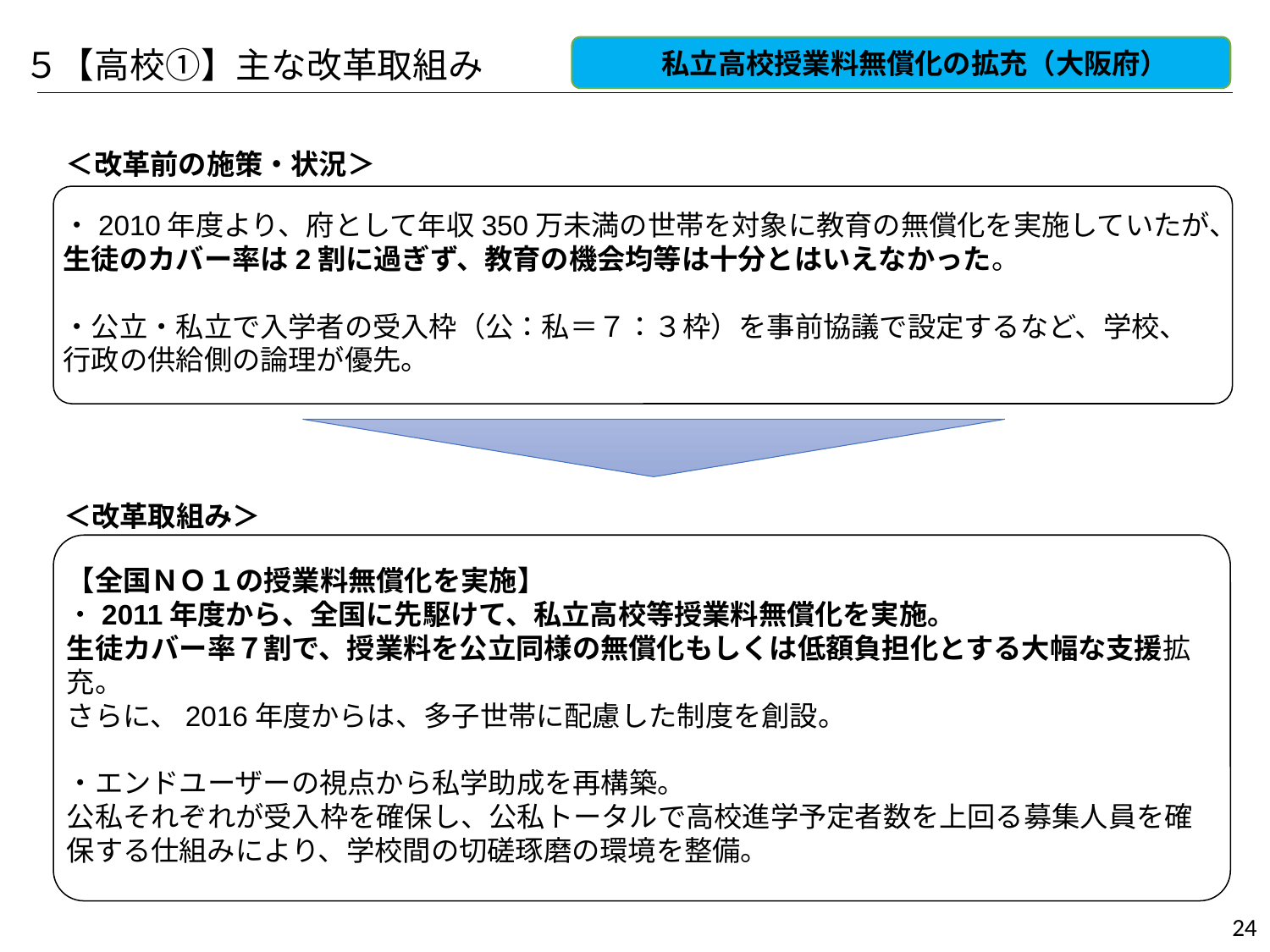

５【高校①】主な改革取組み
　私立高校授業料無償化の拡充（大阪府）
＜改革前の施策・状況＞
・2010年度より、府として年収350万未満の世帯を対象に教育の無償化を実施していたが、生徒のカバー率は2割に過ぎず、教育の機会均等は十分とはいえなかった。

・公立・私立で入学者の受入枠（公：私＝７：３枠）を事前協議で設定するなど、学校、行政の供給側の論理が優先。

＜改革取組み＞
【全国ＮＯ１の授業料無償化を実施】
・2011年度から、全国に先駆けて、私立高校等授業料無償化を実施。
生徒カバー率７割で、授業料を公立同様の無償化もしくは低額負担化とする大幅な支援拡充。
さらに、2016年度からは、多子世帯に配慮した制度を創設。

・エンドユーザーの視点から私学助成を再構築。
公私それぞれが受入枠を確保し、公私トータルで高校進学予定者数を上回る募集人員を確保する仕組みにより、学校間の切磋琢磨の環境を整備。
24